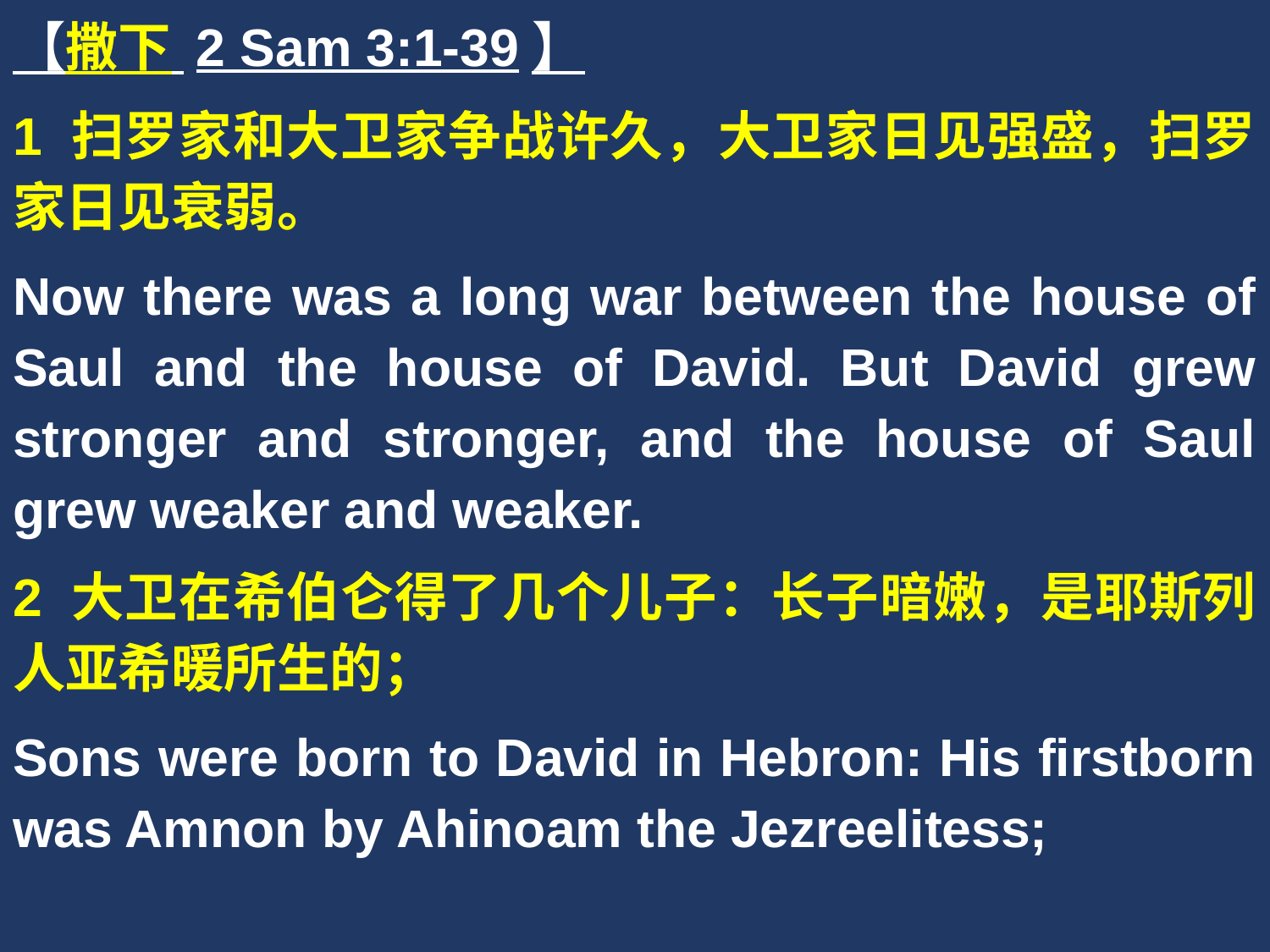

【撒下 2 Sam 3:1-39】
1 扫罗家和大卫家争战许久，大卫家日见强盛，扫罗家日见衰弱。
Now there was a long war between the house of Saul and the house of David. But David grew stronger and stronger, and the house of Saul grew weaker and weaker.
2 大卫在希伯仑得了几个儿子：长子暗嫩，是耶斯列人亚希暖所生的；
Sons were born to David in Hebron: His firstborn was Amnon by Ahinoam the Jezreelitess;